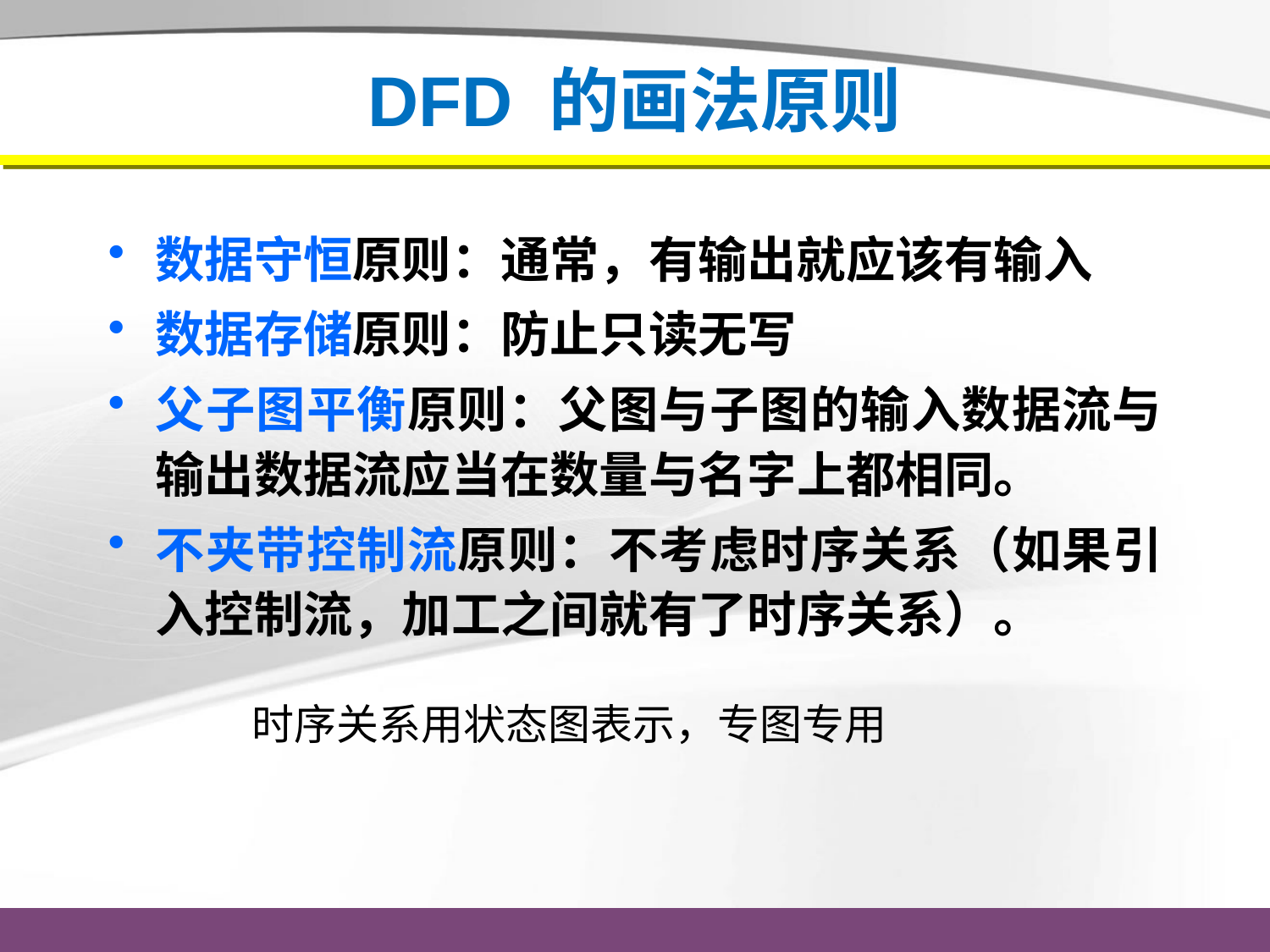

# DFD 的画法原则
数据守恒原则：通常，有输出就应该有输入
数据存储原则：防止只读无写
父子图平衡原则：父图与子图的输入数据流与输出数据流应当在数量与名字上都相同。
不夹带控制流原则：不考虑时序关系（如果引入控制流，加工之间就有了时序关系）。
时序关系用状态图表示，专图专用